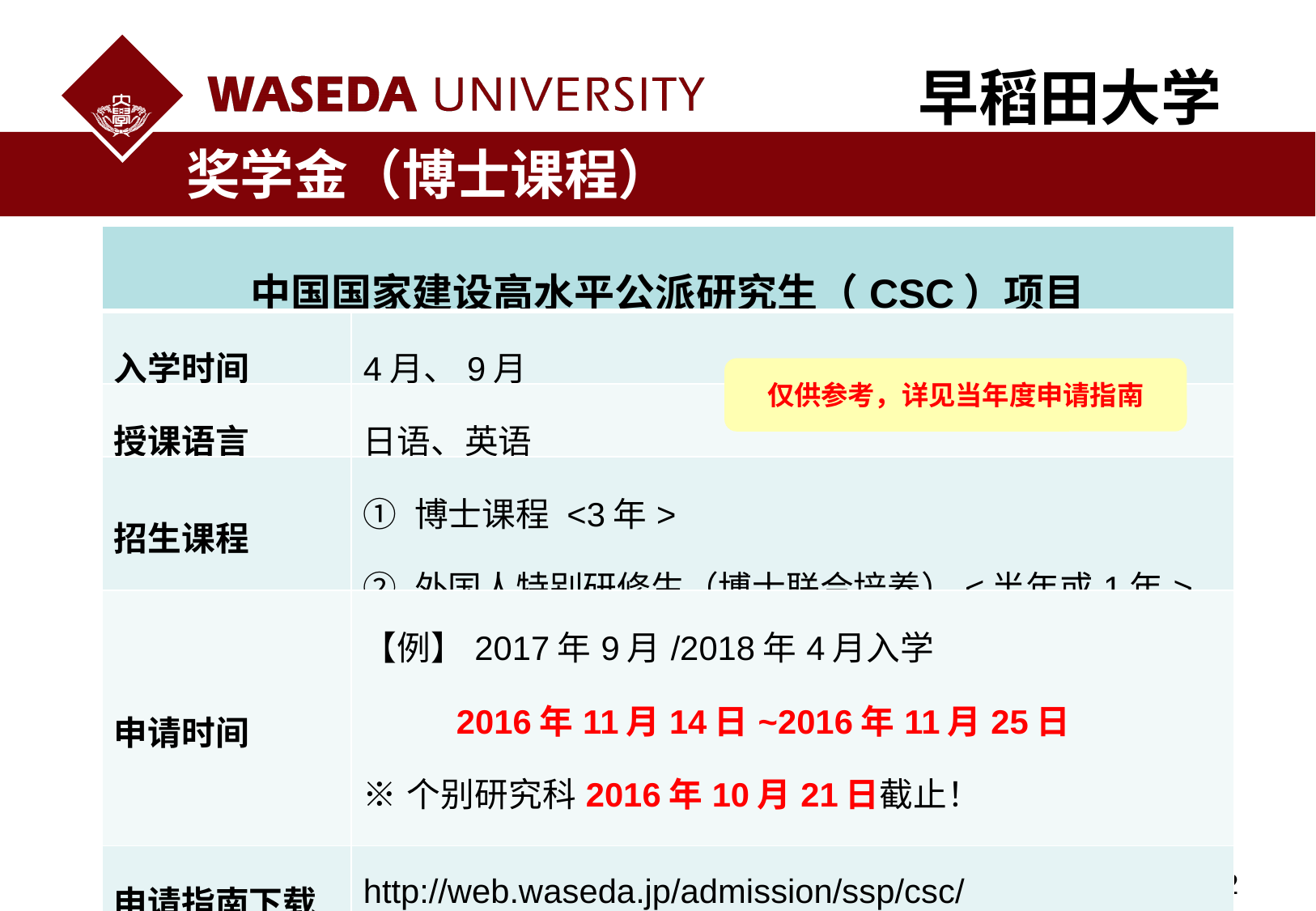

早稻田大学
       奖学金（博士课程）
| 中国国家建设高水平公派研究生（CSC）项目 |  |
| --- | --- |
| 入学时间 | 4月、9月 |
| 授课语言 | 日语、英语 |
| 招生课程 | ① 博士课程 <3年> ② 外国人特别研修生（博士联合培养）<半年或1年> |
| 申请时间 | 【例】2017年9月/2018年4月入学 2016年11月14日~2016年11月25日 ※个别研究科2016年10月21日截止！ ※ 申请截止时间为材料寄达时间！ |
| 申请指南下载 | http://web.waseda.jp/admission/ssp/csc/ |

仅供参考，详见当年度申请指南